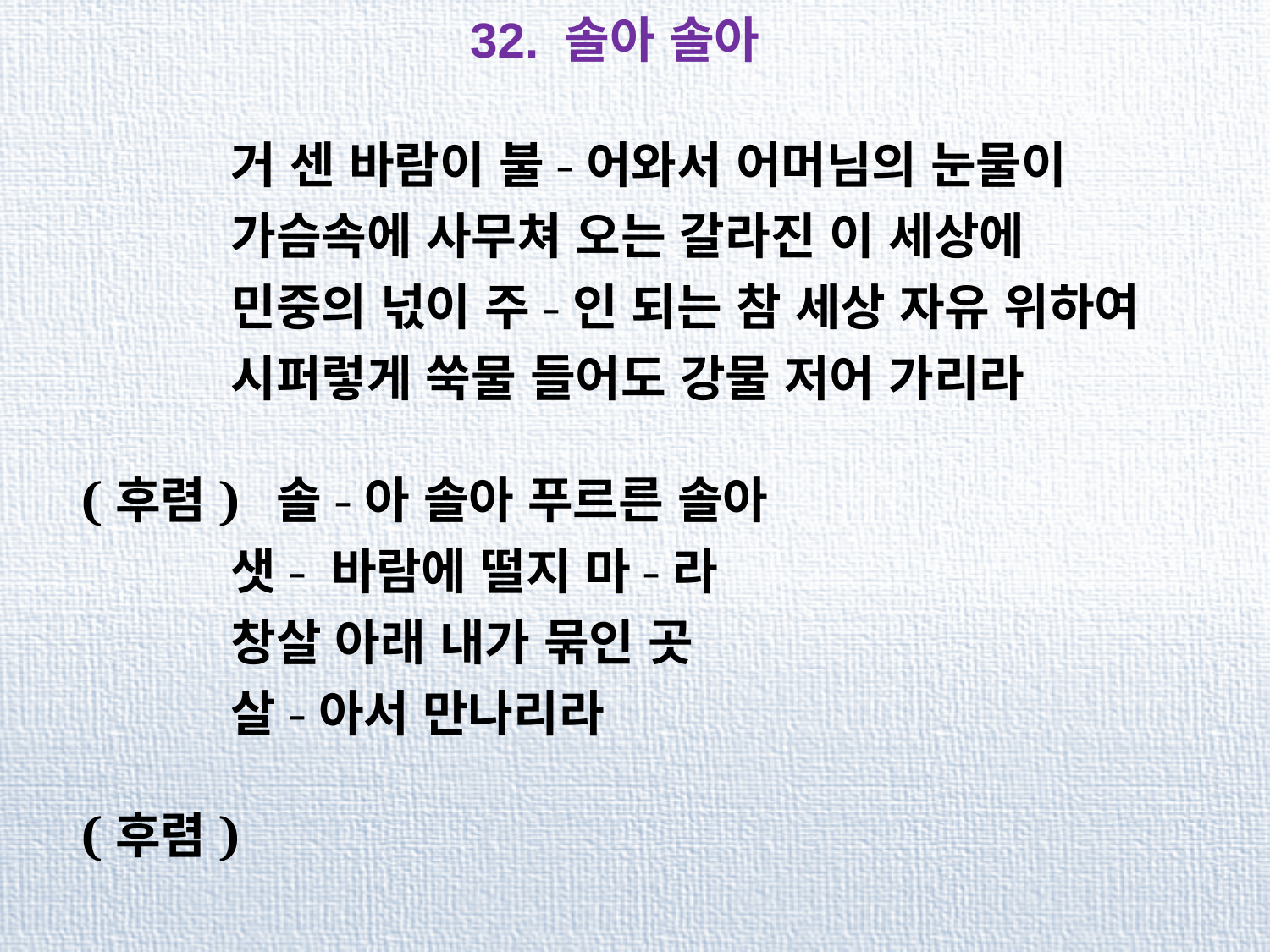

32. 솔아 솔아
          거 센 바람이 불-어와서 어머님의 눈물이
          가슴속에 사무쳐 오는 갈라진 이 세상에
          민중의 넋이 주-인 되는 참 세상 자유 위하여
          시퍼렇게 쑥물 들어도 강물 저어 가리라

(후렴)  솔-아 솔아 푸르른 솔아
          샛- 바람에 떨지 마-라
          창살 아래 내가 묶인 곳
          살-아서 만나리라

(후렴)